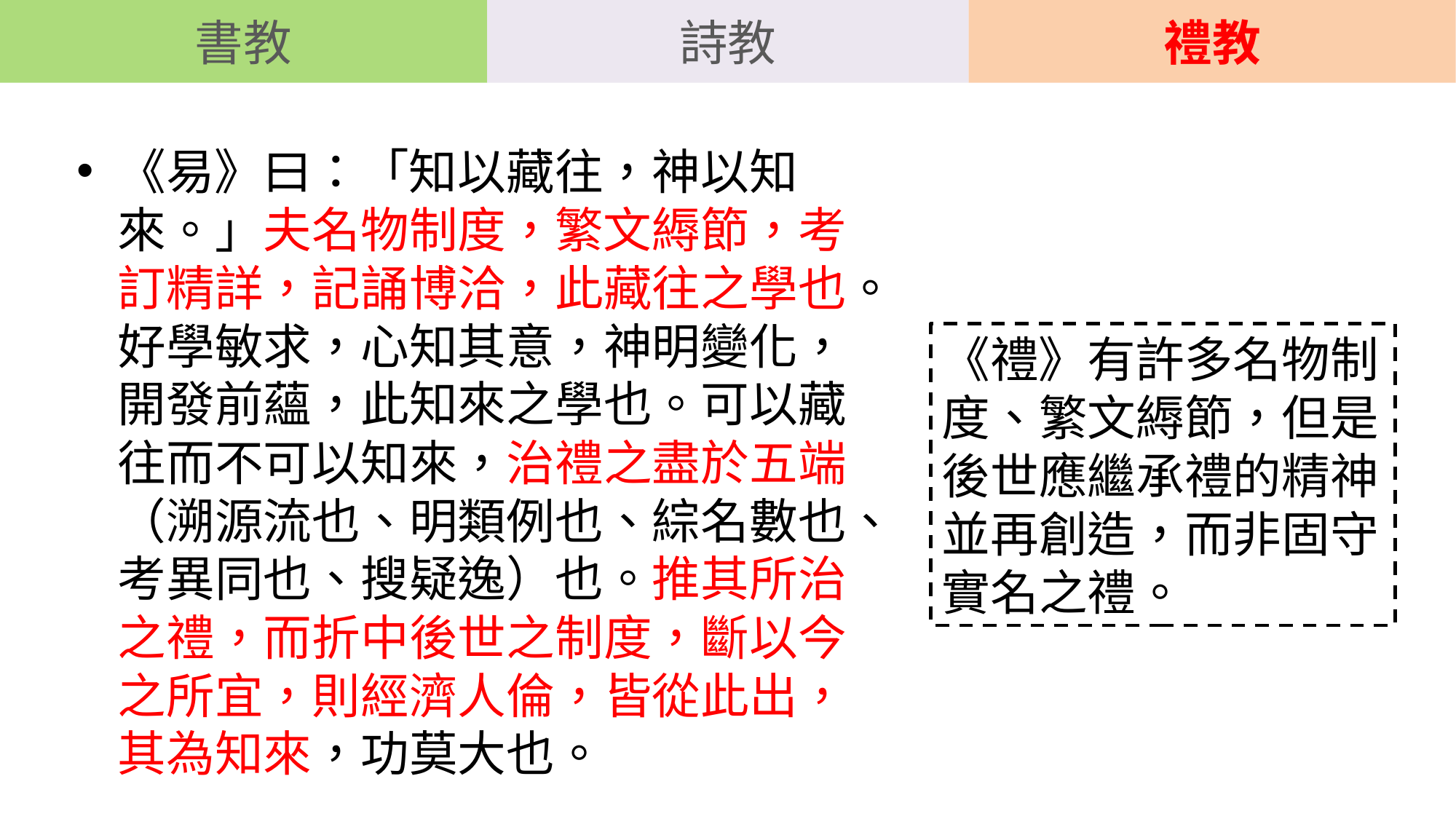

書教
詩教
禮教
《易》曰：「知以藏往，神以知來。」夫名物制度，繁文縟節，考訂精詳，記誦博洽，此藏往之學也。好學敏求，心知其意，神明變化，開發前蘊，此知來之學也。可以藏往而不可以知來，治禮之盡於五端（溯源流也、明類例也、綜名數也、考異同也、搜疑逸）也。推其所治之禮，而折中後世之制度，斷以今之所宜，則經濟人倫，皆從此出，其為知來，功莫大也。
《禮》有許多名物制度、繁文縟節，但是後世應繼承禮的精神並再創造，而非固守實名之禮。